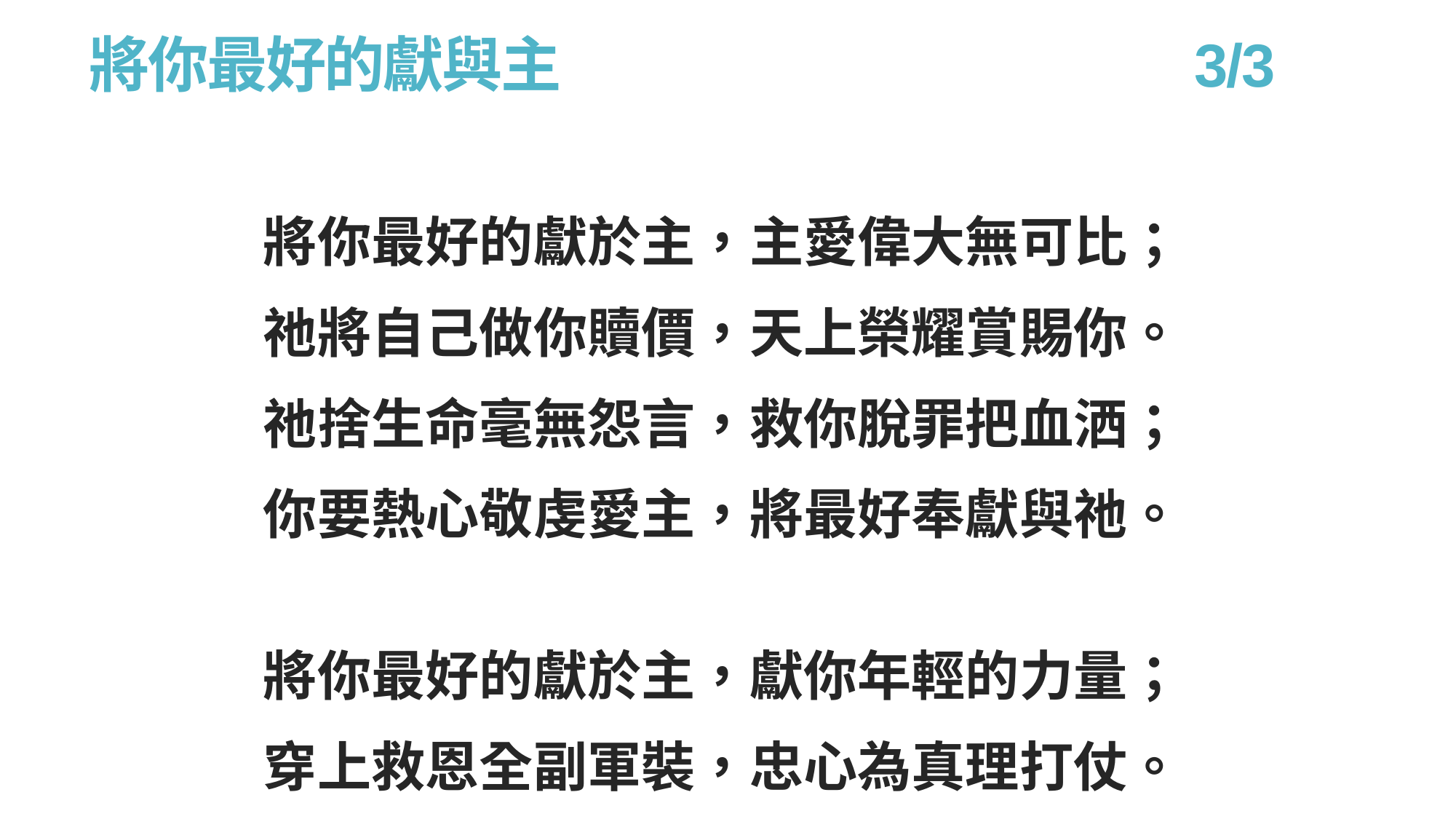

# 將你最好的獻與主　　　　　                           3/3
將你最好的獻於主，主愛偉大無可比；
祂將自己做你贖價，天上榮耀賞賜你。
祂捨生命毫無怨言，救你脫罪把血洒；
你要熱心敬虔愛主，將最好奉獻與祂。

將你最好的獻於主，獻你年輕的力量；
穿上救恩全副軍裝，忠心為真理打仗。